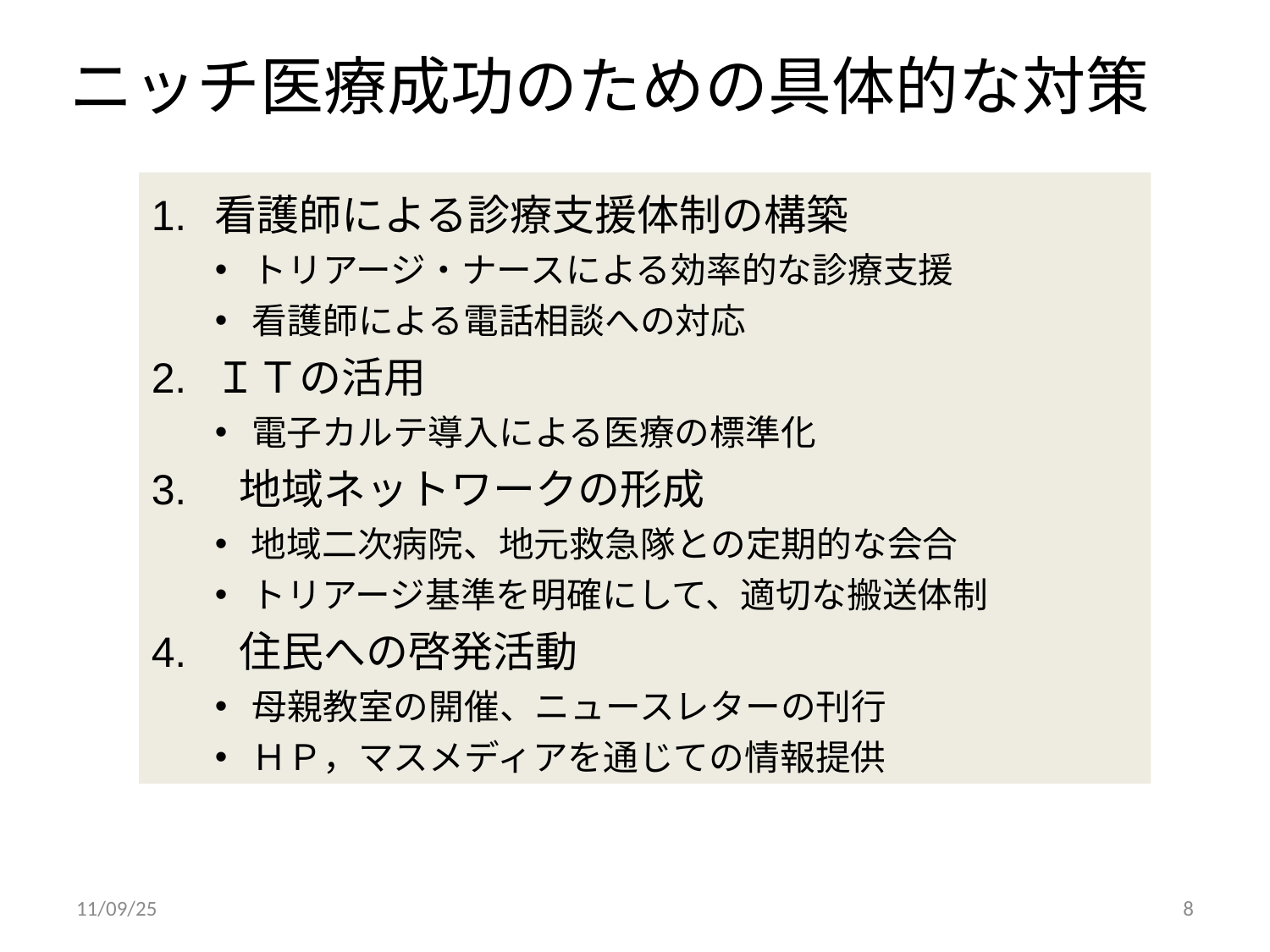

# ニッチ医療成功のための具体的な対策
看護師による診療支援体制の構築
トリアージ・ナースによる効率的な診療支援
看護師による電話相談への対応
ＩＴの活用
電子カルテ導入による医療の標準化
3.　地域ネットワークの形成
地域二次病院、地元救急隊との定期的な会合
トリアージ基準を明確にして、適切な搬送体制
4.　住民への啓発活動
母親教室の開催、ニュースレターの刊行
ＨＰ，マスメディアを通じての情報提供
11/09/25
8